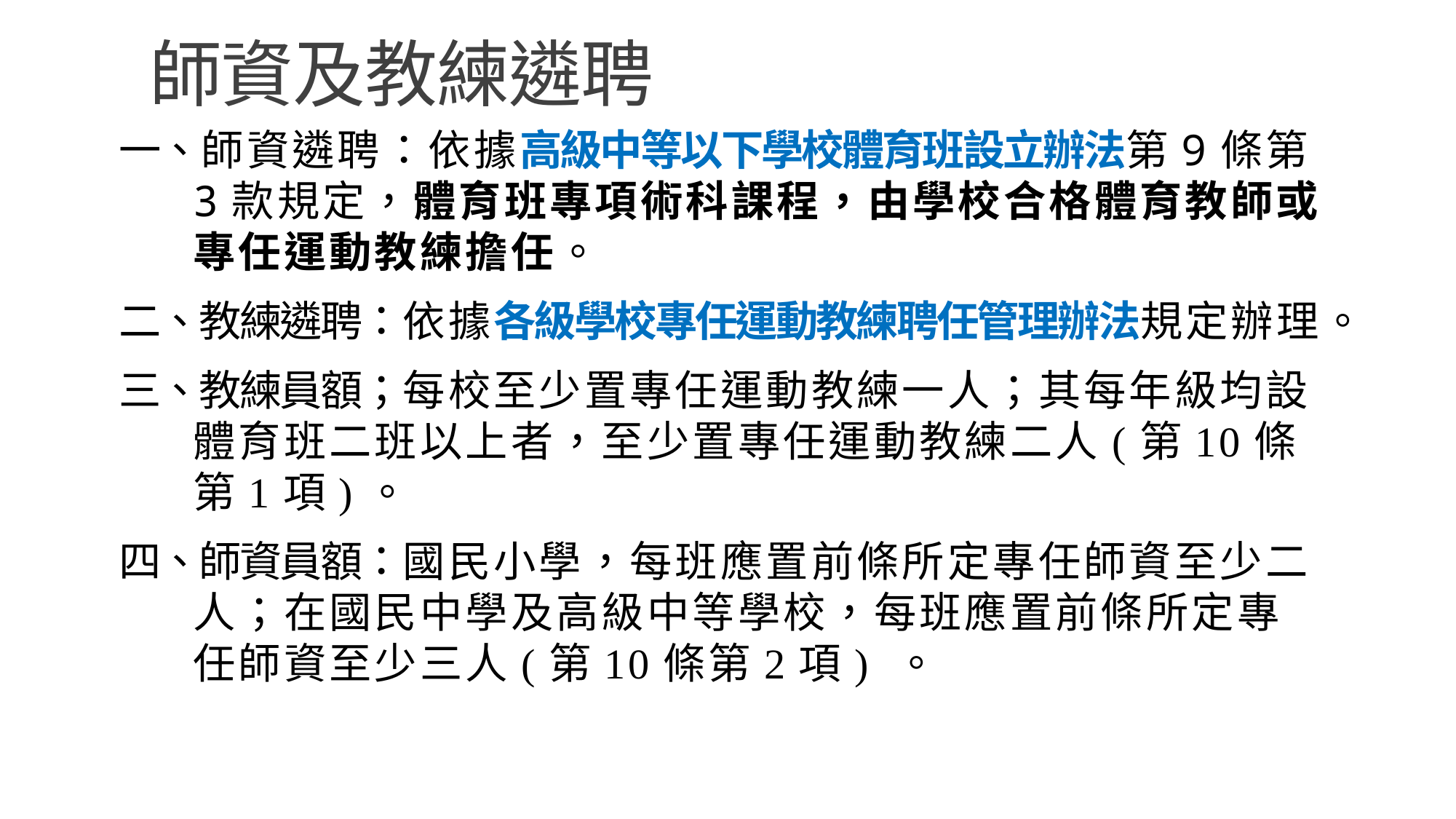

# 師資及教練遴聘
一、師資遴聘：依據高級中等以下學校體育班設立辦法第9條第3款規定，體育班專項術科課程，由學校合格體育教師或專任運動教練擔任。
二、教練遴聘：依據各級學校專任運動教練聘任管理辦法規定辦理。
三、教練員額；每校至少置專任運動教練一人；其每年級均設體育班二班以上者，至少置專任運動教練二人(第10條第1項)。
四、師資員額：國民小學，每班應置前條所定專任師資至少二人；在國民中學及高級中等學校，每班應置前條所定專任師資至少三人(第10條第2項) 。
4